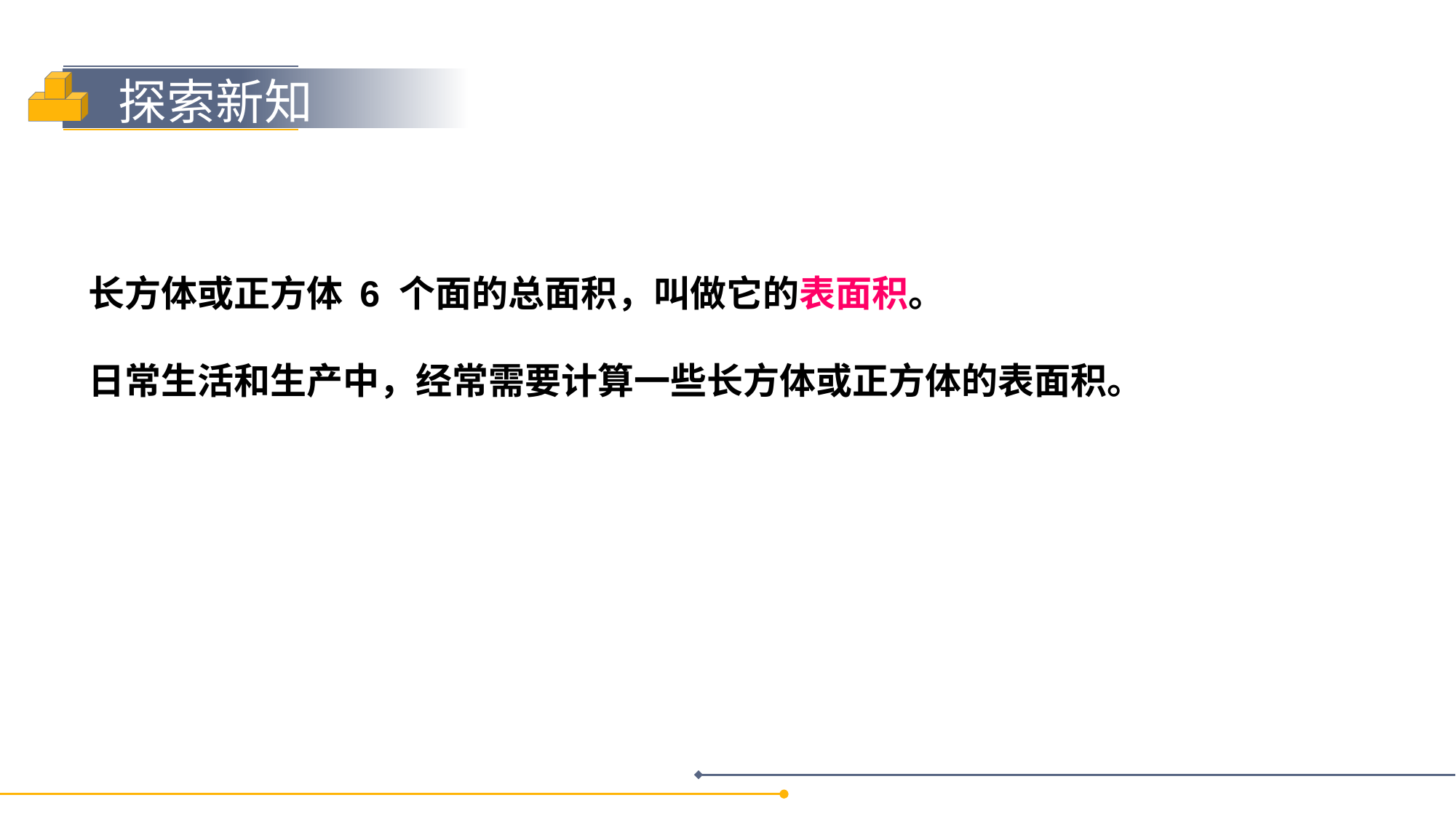

长方体或正方体 6 个面的总面积，叫做它的表面积。
        日常生活和生产中，经常需要计算一些长方体或正方体的表面积。